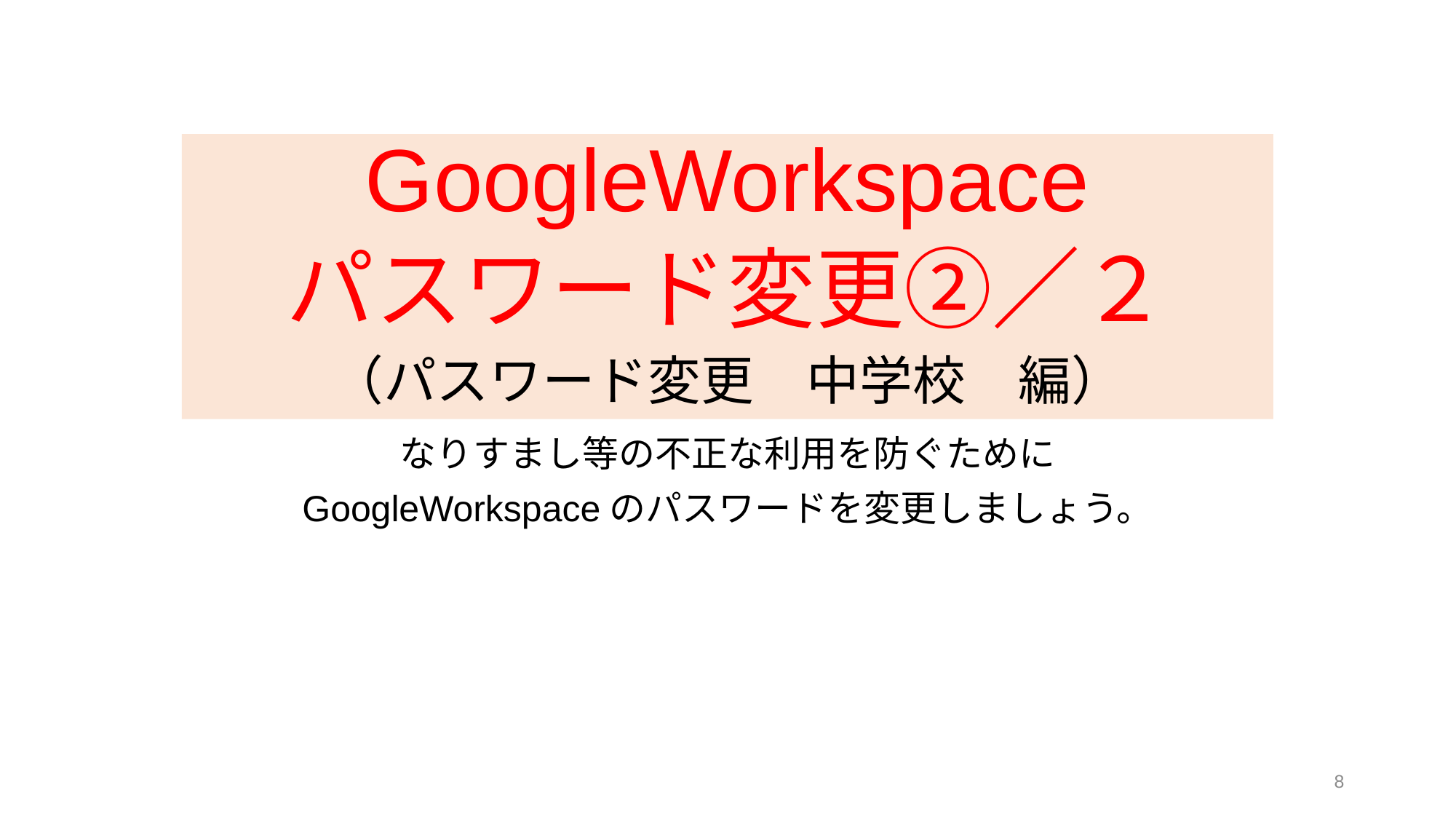

# GoogleWorkspace パスワード変更②／２ （パスワード変更　中学校　編）
なりすまし等の不正な利用を防ぐために
GoogleWorkspaceのパスワードを変更しましょう。
8